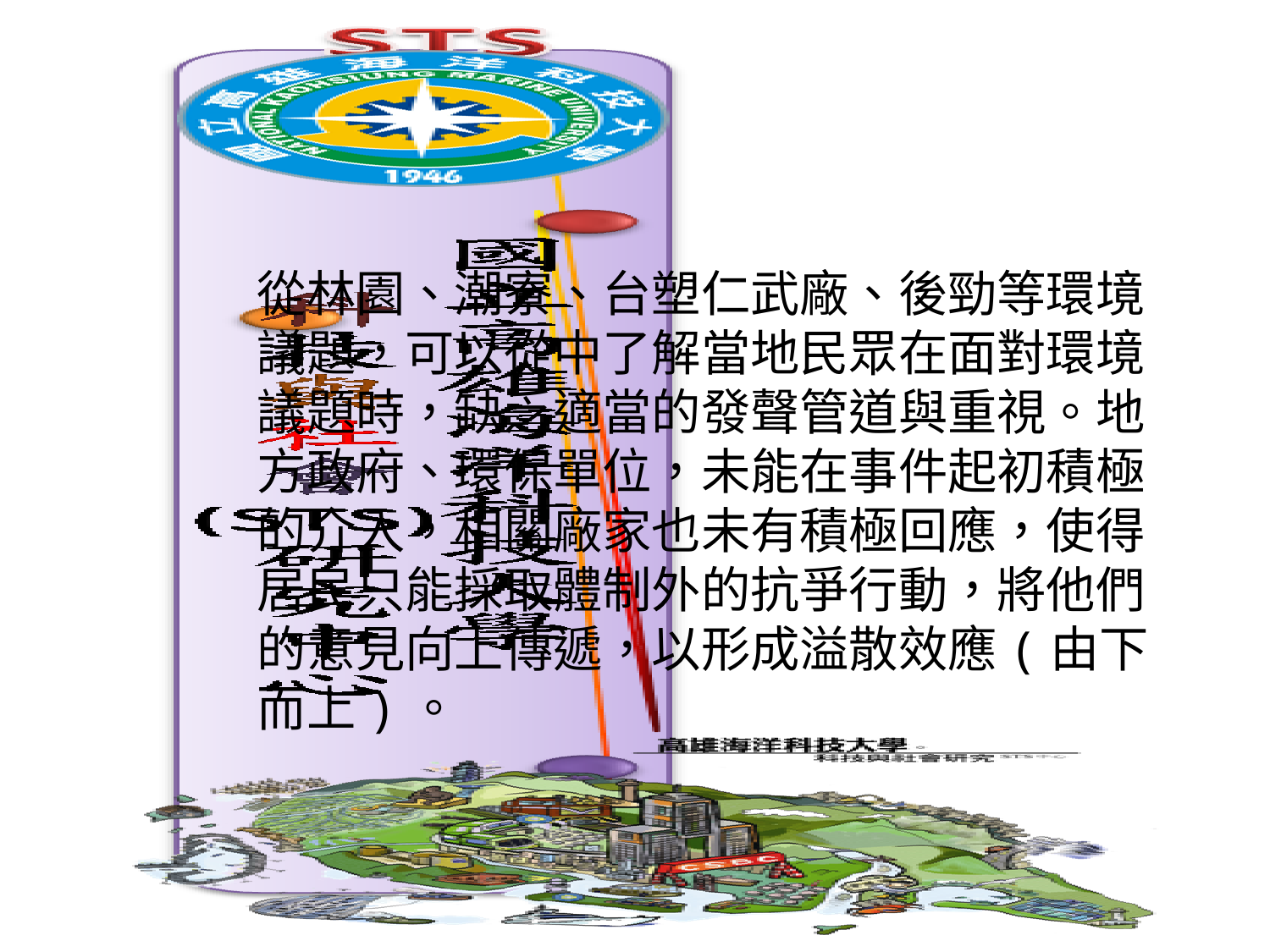

從林園、潮寮、台塑仁武廠、後勁等環境議題，可以從中了解當地民眾在面對環境議題時，缺乏適當的發聲管道與重視。地方政府、環保單位，未能在事件起初積極的介入，相關廠家也未有積極回應，使得居民只能採取體制外的抗爭行動，將他們的意見向上傳遞，以形成溢散效應(由下而上)。